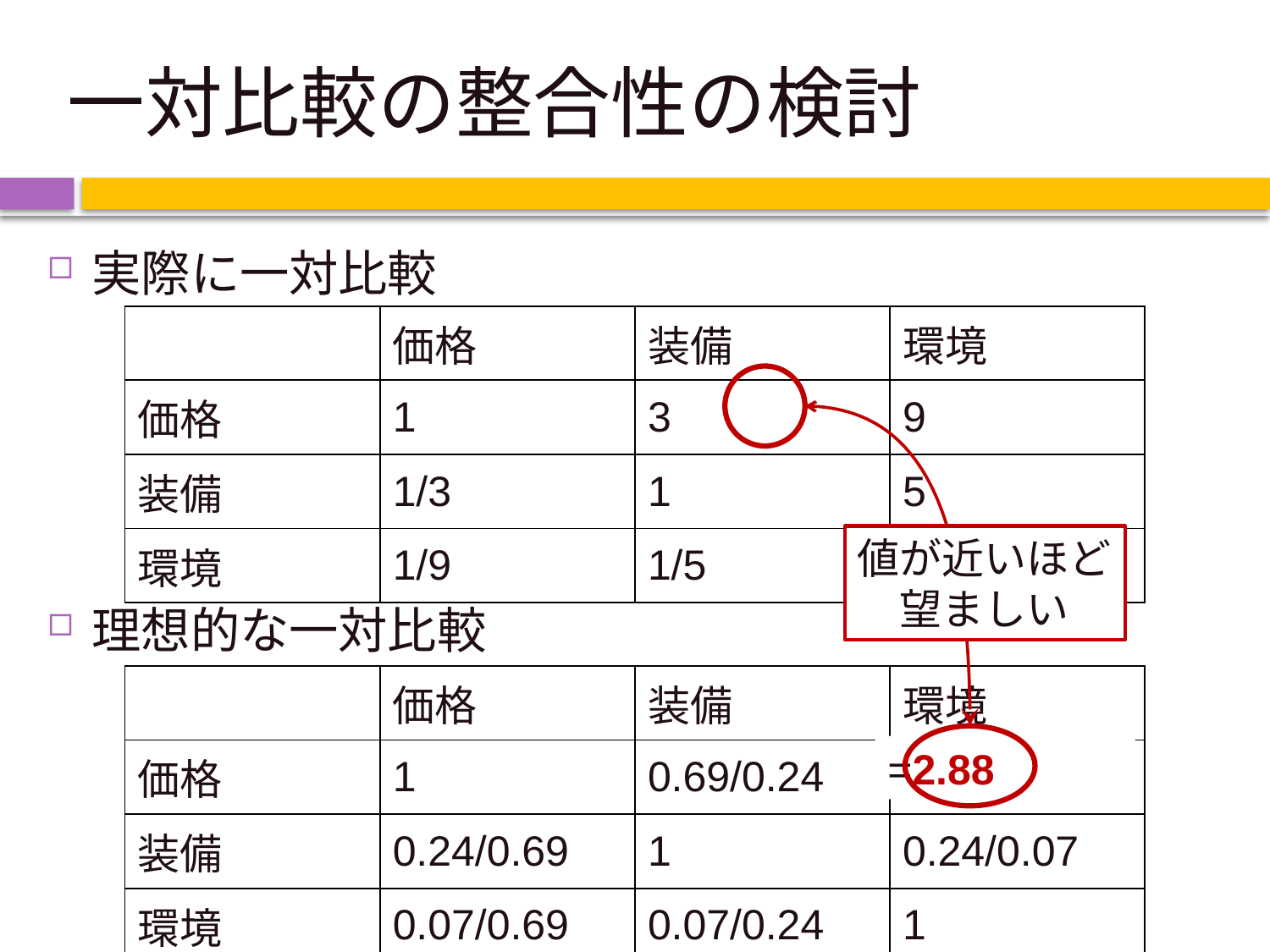

# 一対比較の整合性の検討
実際に一対比較

理想的な一対比較
|  | 価格 | 装備 | 環境 |
| --- | --- | --- | --- |
| 価格 | 1 | 3 | 9 |
| 装備 | 1/3 | 1 | 5 |
| 環境 | 1/9 | 1/5 | 1 |

値が近いほど　望ましい
|  | 価格 | 装備 | 環境 |
| --- | --- | --- | --- |
| 価格 | 1 | 0.69/0.24 | 0.69/0.07 |
| 装備 | 0.24/0.69 | 1 | 0.24/0.07 |
| 環境 | 0.07/0.69 | 0.07/0.24 | 1 |

=2.88